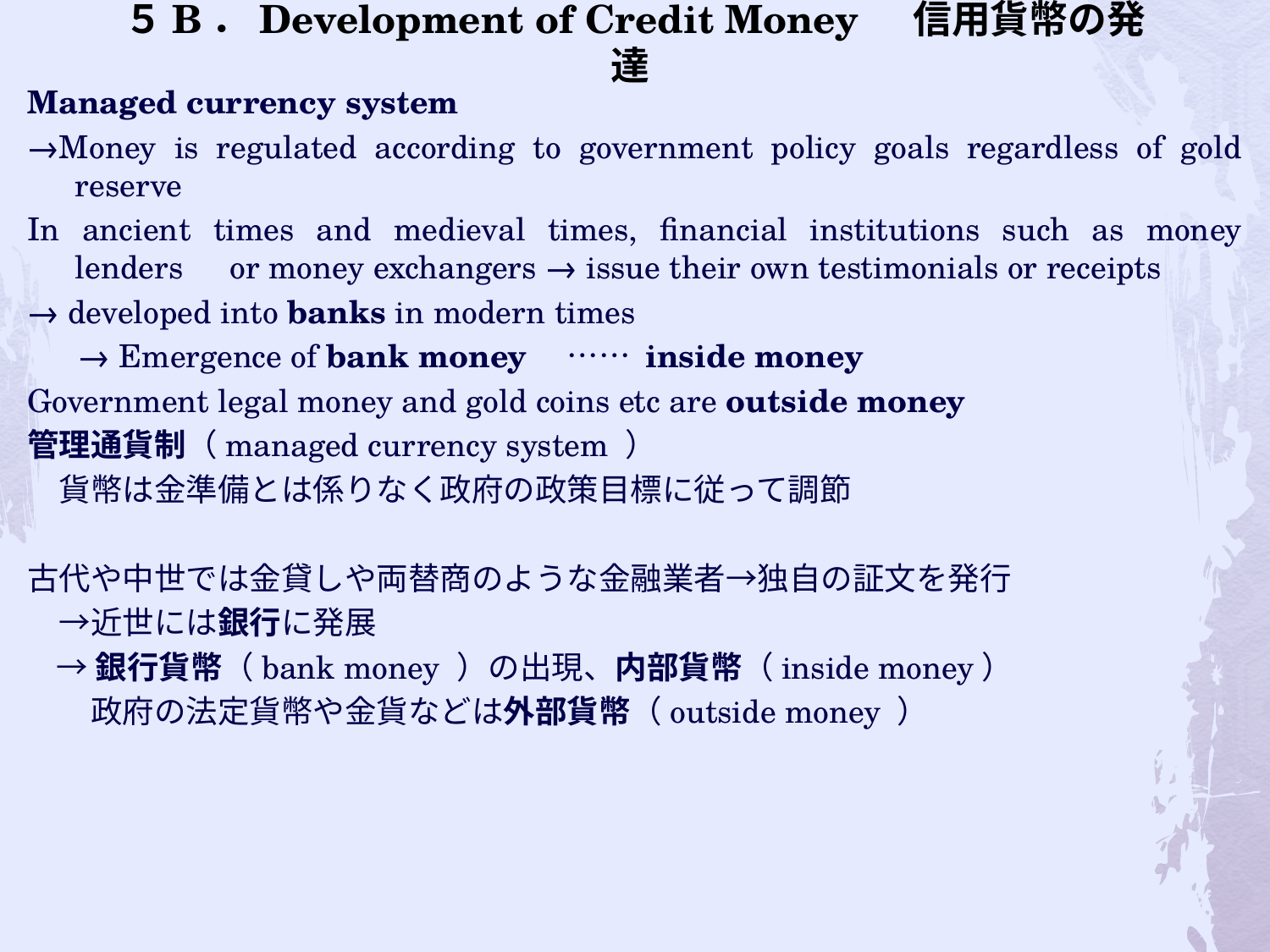

# ５B．Development of Credit Money    信用貨幣の発達
Managed currency system
→Money is regulated according to government policy goals regardless of gold reserve
In ancient times and medieval times, financial institutions such as money lenders　or money exchangers → issue their own testimonials or receipts
→ developed into banks in modern times
     → Emergence of bank money　…… inside money
Government legal money and gold coins etc are outside money
管理通貨制（managed currency system ）
　貨幣は金準備とは係りなく政府の政策目標に従って調節

古代や中世では金貸しや両替商のような金融業者→独自の証文を発行
　→近世には銀行に発展
    →銀行貨幣（bank money ）の出現、内部貨幣（inside money）
　　政府の法定貨幣や金貨などは外部貨幣（outside money ）